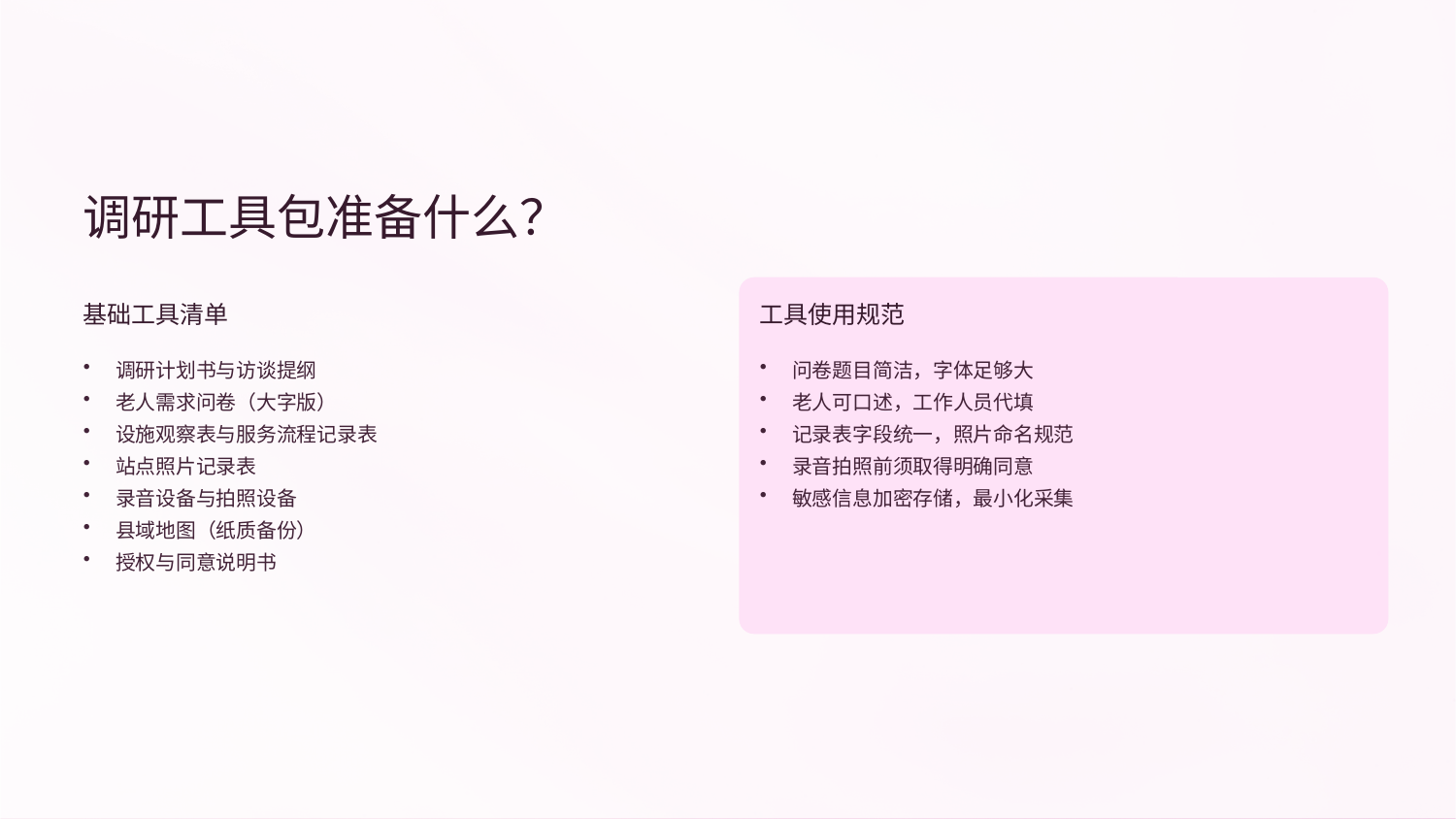

调研工具包准备什么？

基础工具清单
工具使用规范
调研计划书与访谈提纲
老人需求问卷（大字版）
设施观察表与服务流程记录表
站点照片记录表
录音设备与拍照设备
县域地图（纸质备份）
授权与同意说明书
问卷题目简洁，字体足够大
老人可口述，工作人员代填
记录表字段统一，照片命名规范
录音拍照前须取得明确同意
敏感信息加密存储，最小化采集